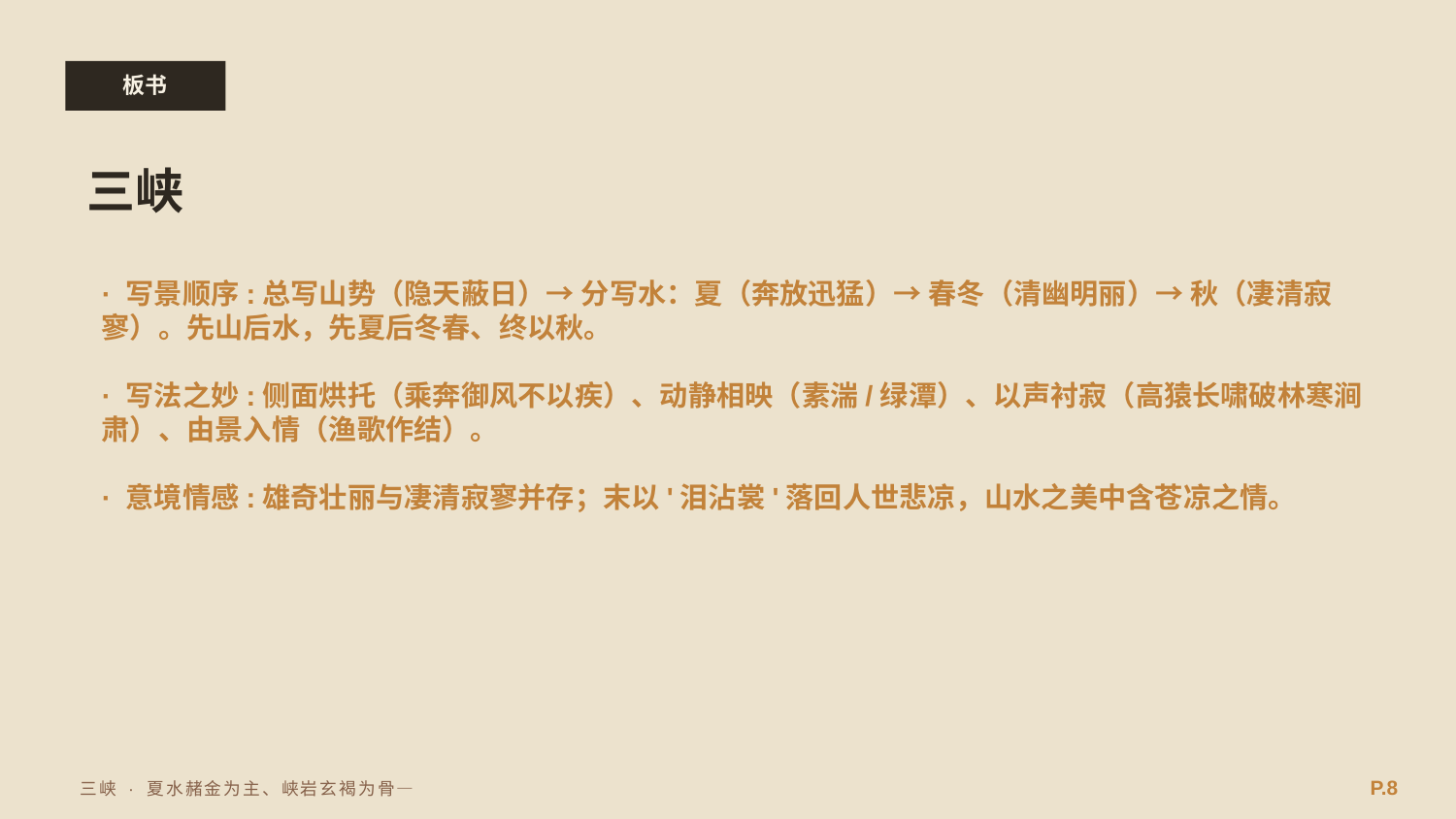

板书

三峡
· 写景顺序:总写山势（隐天蔽日）→ 分写水：夏（奔放迅猛）→ 春冬（清幽明丽）→ 秋（凄清寂寥）。先山后水，先夏后冬春、终以秋。
· 写法之妙:侧面烘托（乘奔御风不以疾）、动静相映（素湍/绿潭）、以声衬寂（高猿长啸破林寒涧肃）、由景入情（渔歌作结）。
· 意境情感:雄奇壮丽与凄清寂寥并存；末以'泪沾裳'落回人世悲凉，山水之美中含苍凉之情。
P.8
三峡 · 夏水赭金为主、峡岩玄褐为骨—